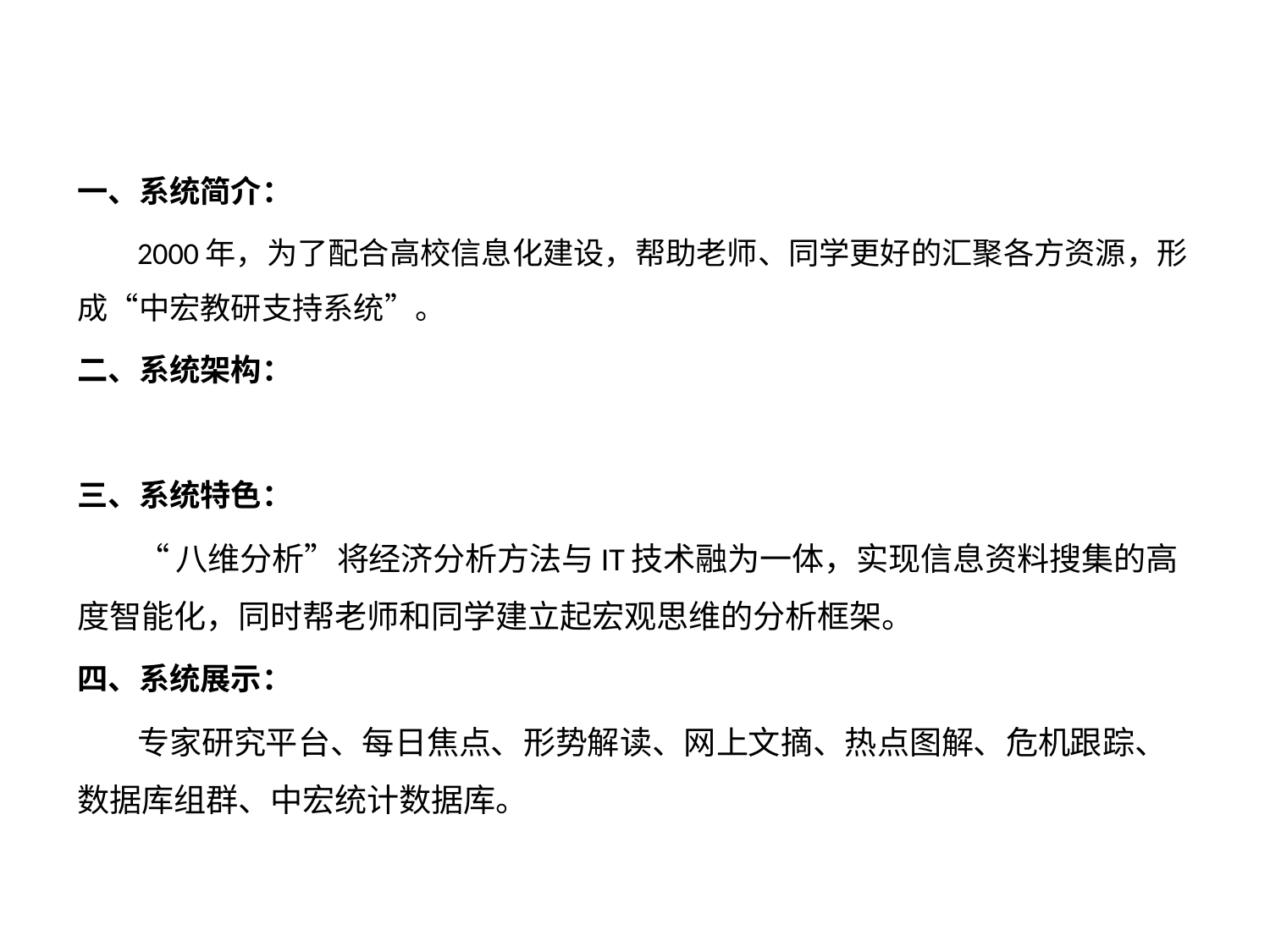

一、系统简介：
2000年，为了配合高校信息化建设，帮助老师、同学更好的汇聚各方资源，形成“中宏教研支持系统”。
二、系统架构：

三、系统特色：
“八维分析”将经济分析方法与IT技术融为一体，实现信息资料搜集的高度智能化，同时帮老师和同学建立起宏观思维的分析框架。
四、系统展示：
专家研究平台、每日焦点、形势解读、网上文摘、热点图解、危机跟踪、数据库组群、中宏统计数据库。